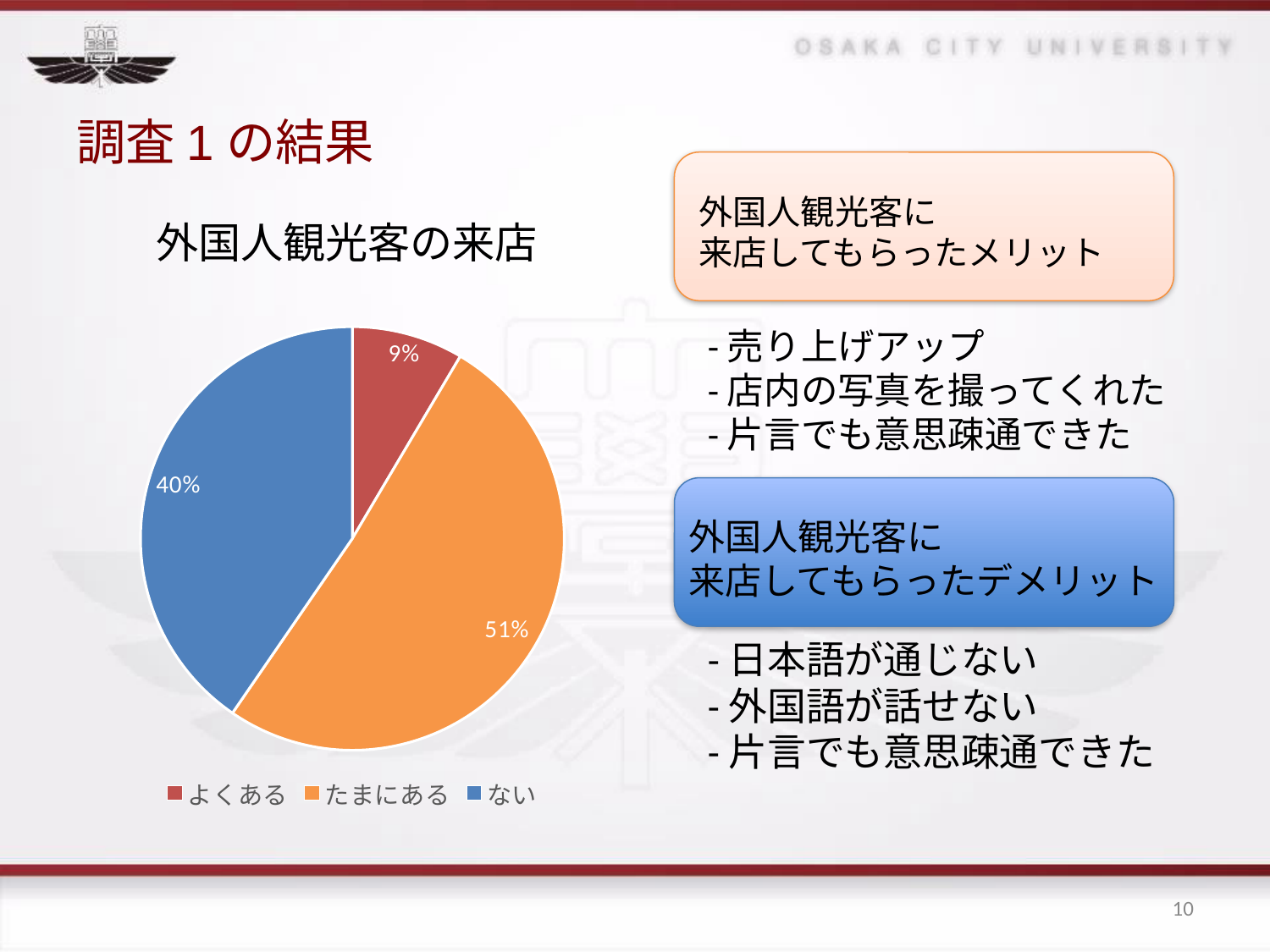

# 調査1の結果

外国人観光客に
来店してもらったメリット
外国人観光客の来店

### Chart

| Category |  |
|---|---|
| よくある | 0.0851063829787234 |
| たまにある | 0.51063829787234 |
| ない | 0.404255319148936 |
-売り上げアップ
-店内の写真を撮ってくれた
-片言でも意思疎通できた

外国人観光客に
来店してもらったデメリット
-日本語が通じない
-外国語が話せない
-片言でも意思疎通できた
10